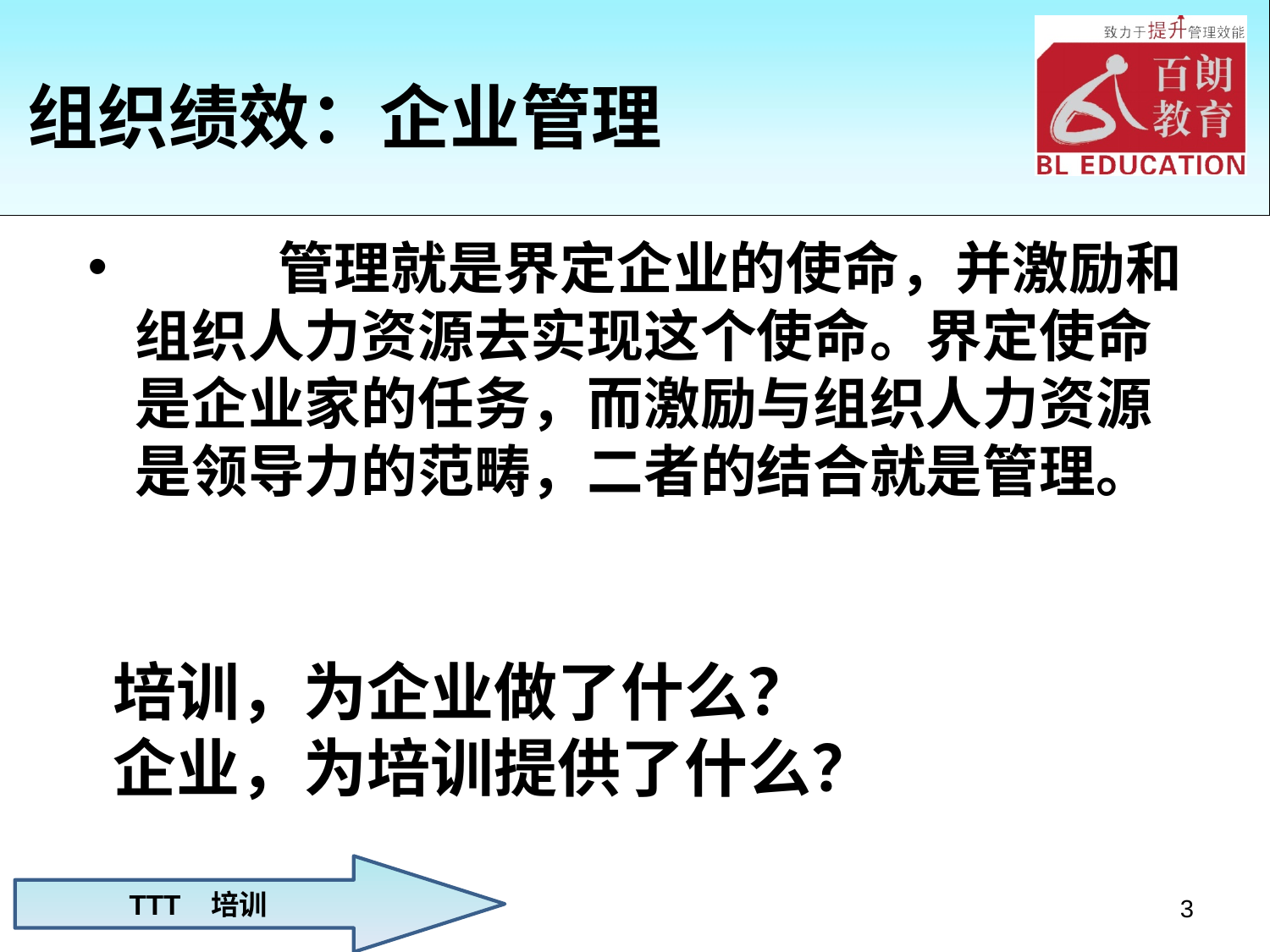

# 组织绩效：企业管理
          管理就是界定企业的使命，并激励和组织人力资源去实现这个使命。界定使命是企业家的任务，而激励与组织人力资源是领导力的范畴，二者的结合就是管理。
培训，为企业做了什么？
企业，为培训提供了什么？
3